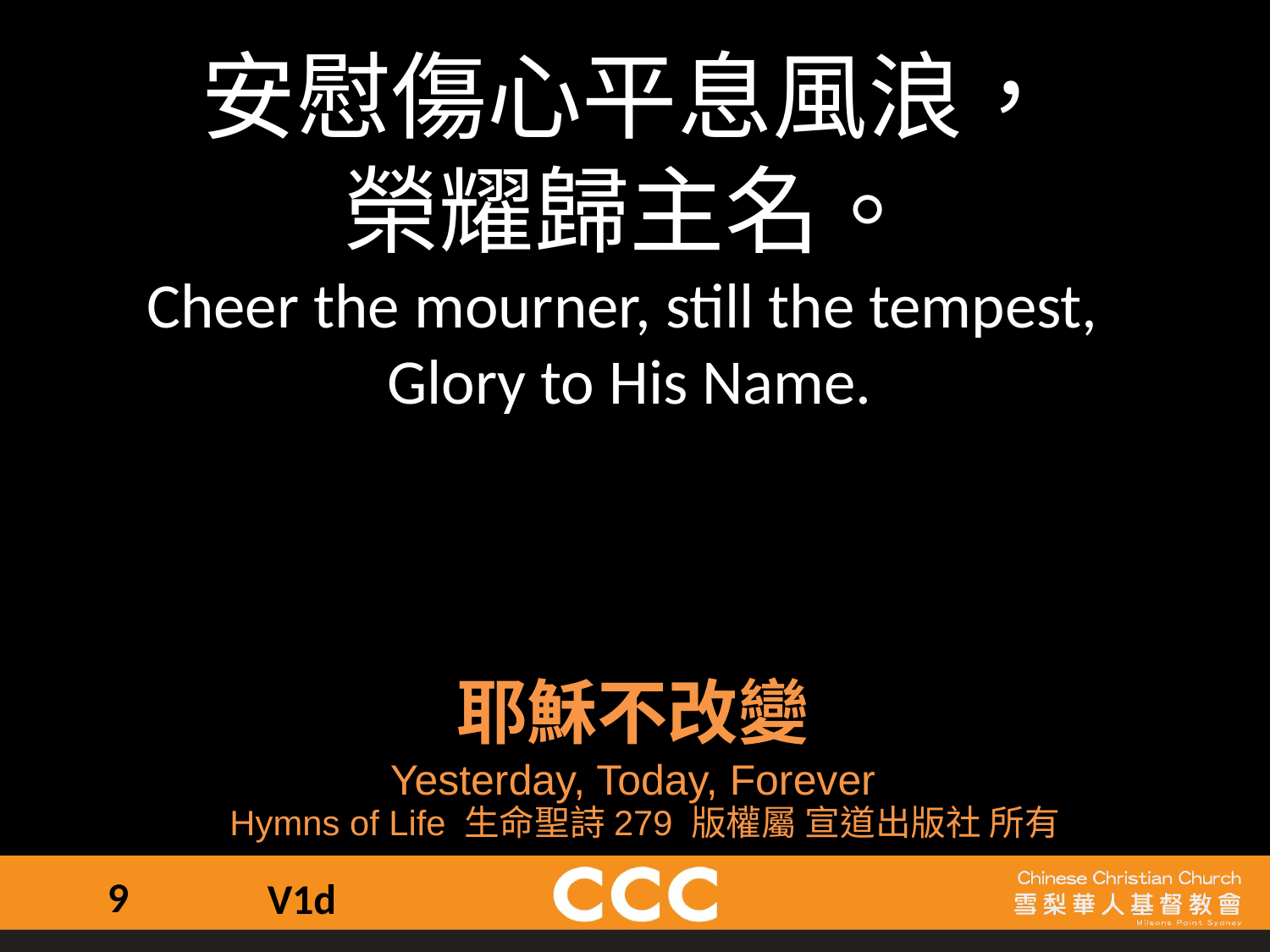

安慰傷心平息風浪，
榮耀歸主名。
Cheer the mourner, still the tempest,
Glory to His Name.
耶穌不改變
Yesterday, Today, Forever
Hymns of Life 生命聖詩279 版權屬 宣道出版社 所有
9
V1d